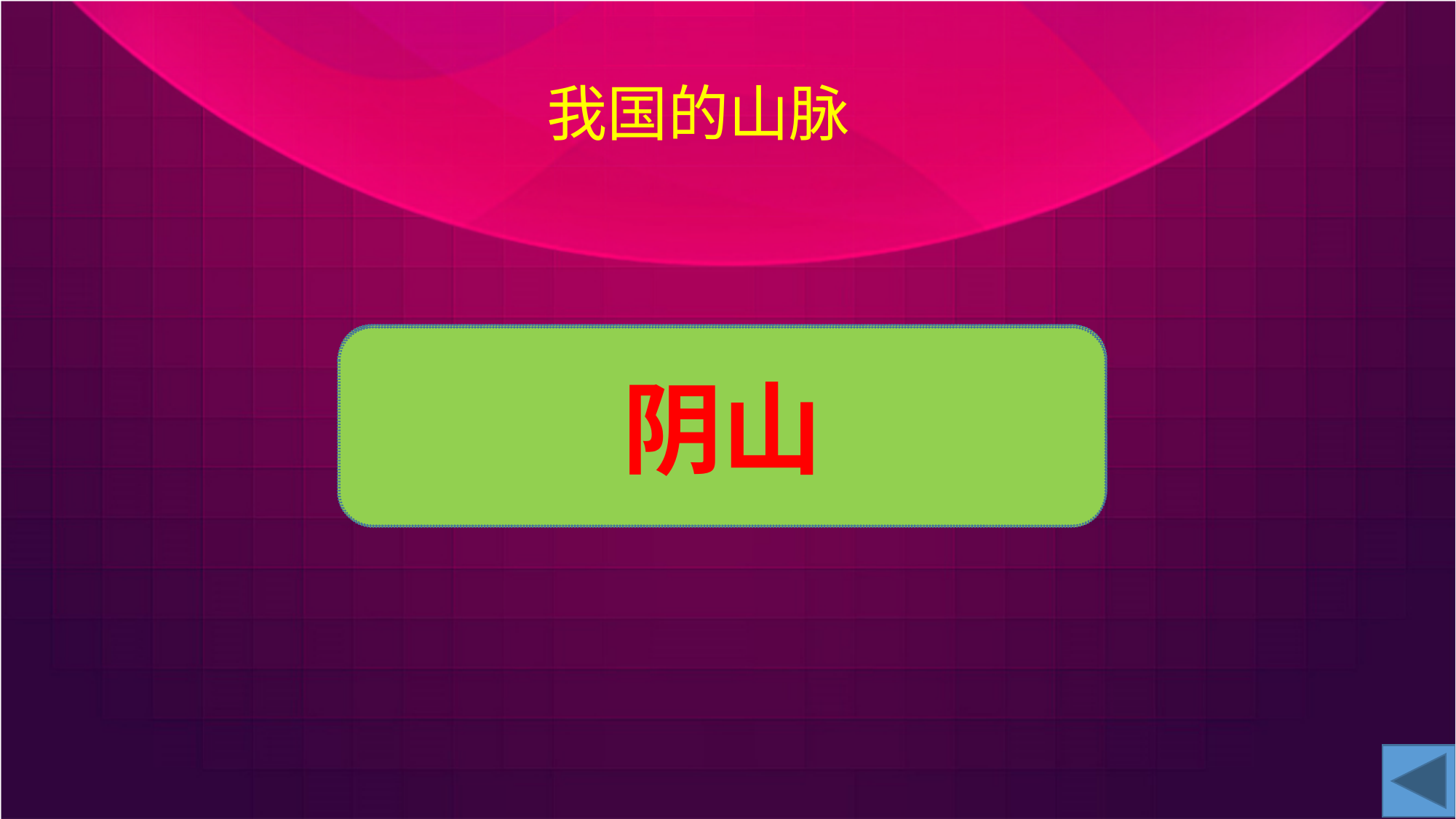

我国的山脉
太行山
祁连山
喜马拉雅山
阿尔金山
唐古拉山
长白山
贺兰山
天山
冈底斯山
武夷山
嵩山
大别山
昆仑山
吕梁山
巫山
泰山
华山
阴山
庐山